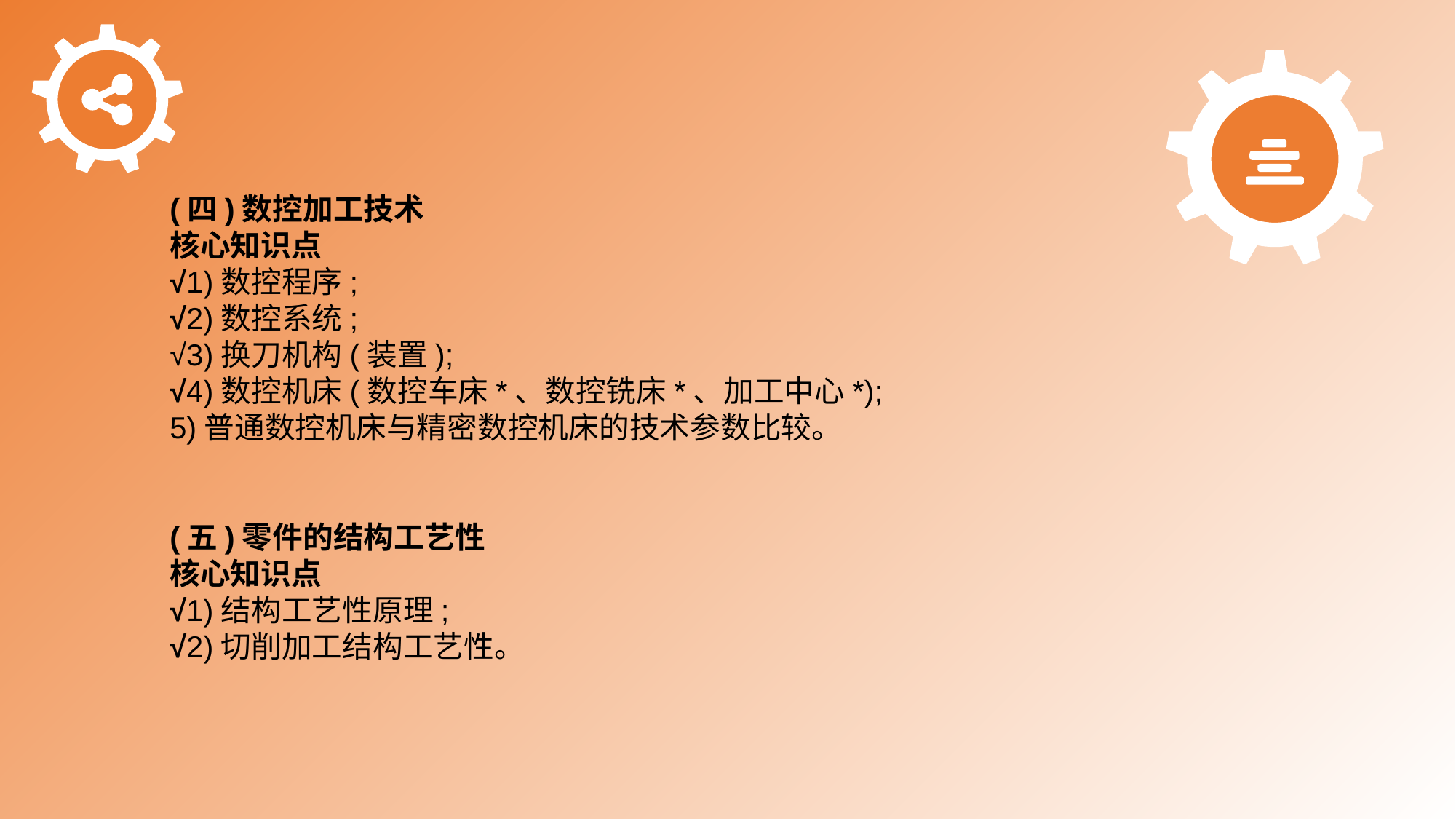

(四)数控加工技术
核心知识点
√1)数控程序;
√2)数控系统;
√3)换刀机构(装置);
√4)数控机床(数控车床*、数控铣床*、加工中心*);
5)普通数控机床与精密数控机床的技术参数比较。

(五)零件的结构工艺性
核心知识点
√1)结构工艺性原理;
√2)切削加工结构工艺性。